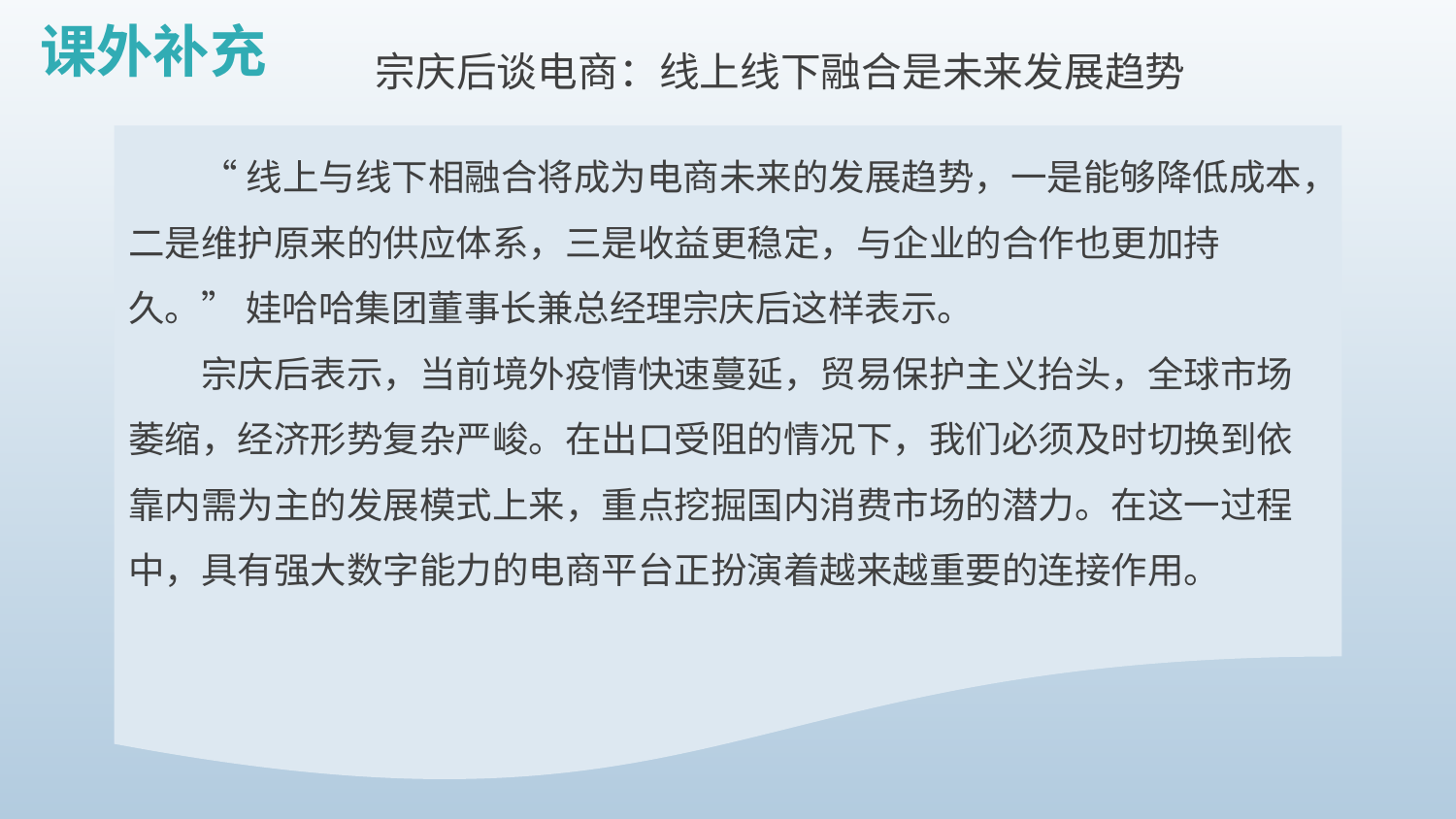

课外补充
宗庆后谈电商：线上线下融合是未来发展趋势
“线上与线下相融合将成为电商未来的发展趋势，一是能够降低成本，二是维护原来的供应体系，三是收益更稳定，与企业的合作也更加持久。” 娃哈哈集团董事长兼总经理宗庆后这样表示。
宗庆后表示，当前境外疫情快速蔓延，贸易保护主义抬头，全球市场萎缩，经济形势复杂严峻。在出口受阻的情况下，我们必须及时切换到依靠内需为主的发展模式上来，重点挖掘国内消费市场的潜力。在这一过程中，具有强大数字能力的电商平台正扮演着越来越重要的连接作用。